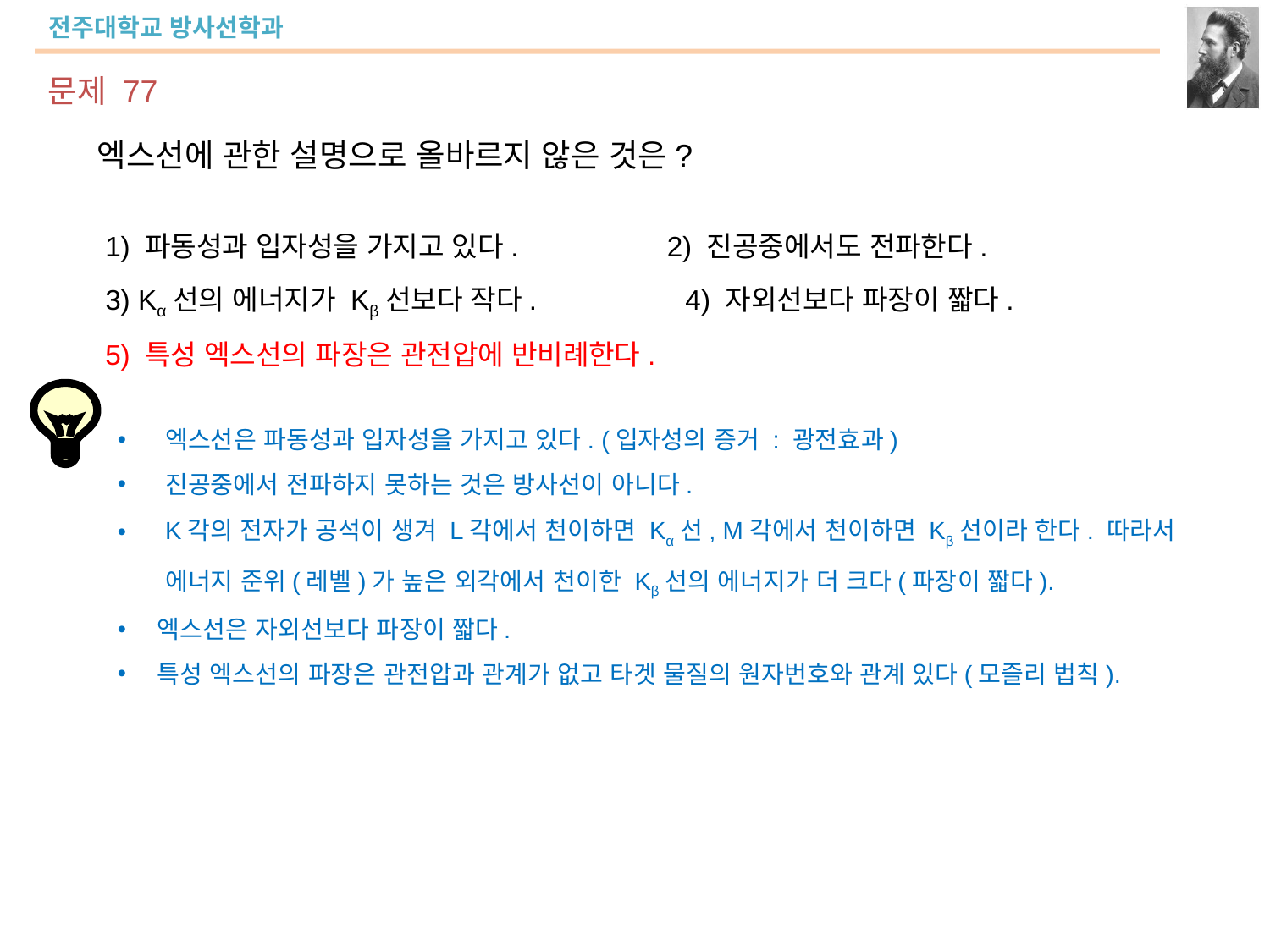

문제 77
엑스선에 관한 설명으로 올바르지 않은 것은?

 1) 파동성과 입자성을 가지고 있다.                   2) 진공중에서도 전파한다.
 3) Kα선의 에너지가 Kβ선보다 작다.                   4) 자외선보다 파장이 짧다.
 5) 특성 엑스선의 파장은 관전압에 반비례한다.

엑스선은 파동성과 입자성을 가지고 있다. (입자성의 증거 : 광전효과)
진공중에서 전파하지 못하는 것은 방사선이 아니다.
K각의 전자가 공석이 생겨 L각에서 천이하면 Kα선, M각에서 천이하면 Kβ선이라 한다. 따라서 에너지 준위(레벨)가 높은 외각에서 천이한 Kβ선의 에너지가 더 크다(파장이 짧다).
엑스선은 자외선보다 파장이 짧다.
특성 엑스선의 파장은 관전압과 관계가 없고 타겟 물질의 원자번호와 관계 있다(모즐리 법칙).